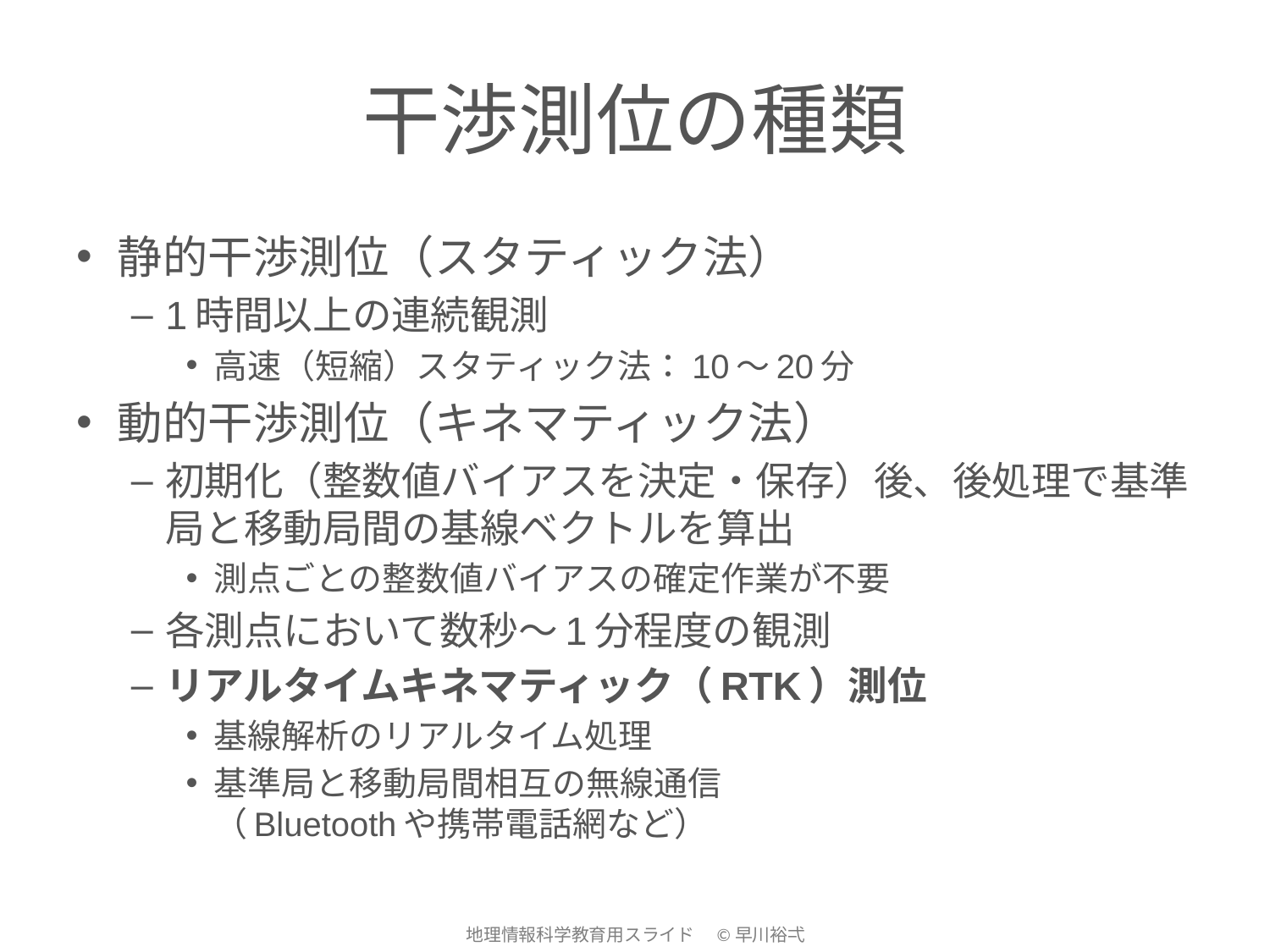

# 干渉測位の種類
静的干渉測位（スタティック法）
1時間以上の連続観測
高速（短縮）スタティック法：10～20分
動的干渉測位（キネマティック法）
初期化（整数値バイアスを決定・保存）後、後処理で基準局と移動局間の基線ベクトルを算出
測点ごとの整数値バイアスの確定作業が不要
各測点において数秒～1分程度の観測
リアルタイムキネマティック（RTK）測位
基線解析のリアルタイム処理
基準局と移動局間相互の無線通信
（Bluetoothや携帯電話網など）